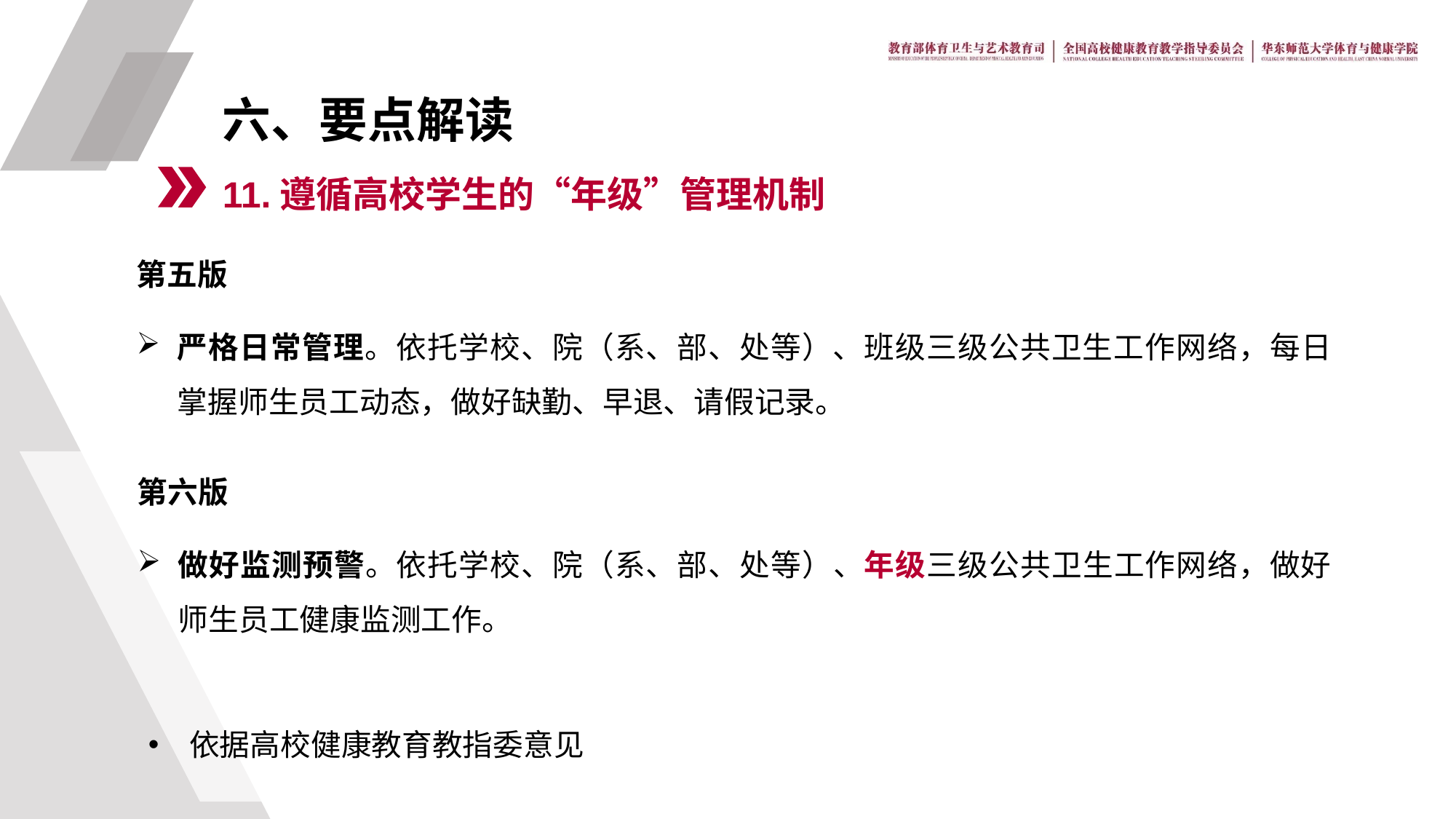

六、要点解读
11.遵循高校学生的“年级”管理机制

第五版
严格日常管理。依托学校、院（系、部、处等）、班级三级公共卫生工作网络，每日掌握师生员工动态，做好缺勤、早退、请假记录。
第六版
做好监测预警。依托学校、院（系、部、处等）、年级三级公共卫生工作网络，做好师生员工健康监测工作。
依据高校健康教育教指委意见